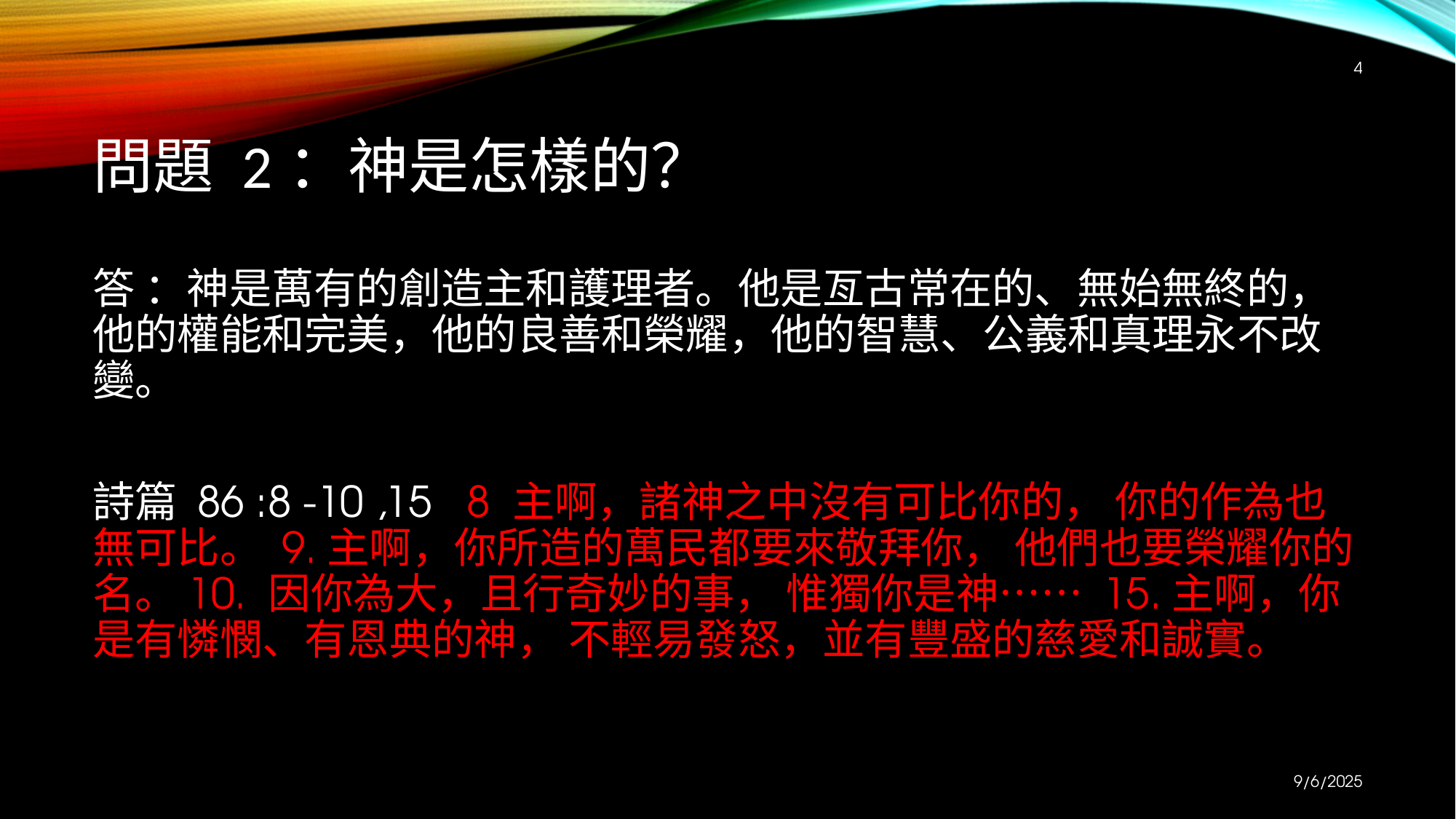

4
# 問題 2：神是怎樣的？
答 ：神是萬有的創造主和護理者。他是亙古常在的、無始無終的，他的權能和完美，他的良善和榮耀，他的智慧、公義和真理永不改變。

詩篇 86 :8 -10 ,15   8 主啊，諸神之中沒有可比你的， 你的作為也無可比。 9.主啊，你所造的萬民都要來敬拜你， 他們也要榮耀你的名。10. 因你為大，且行奇妙的事， 惟獨你是神…… 15.主啊，你是有憐憫、有恩典的神， 不輕易發怒，並有豐盛的慈愛和誠實。
9/6/2025